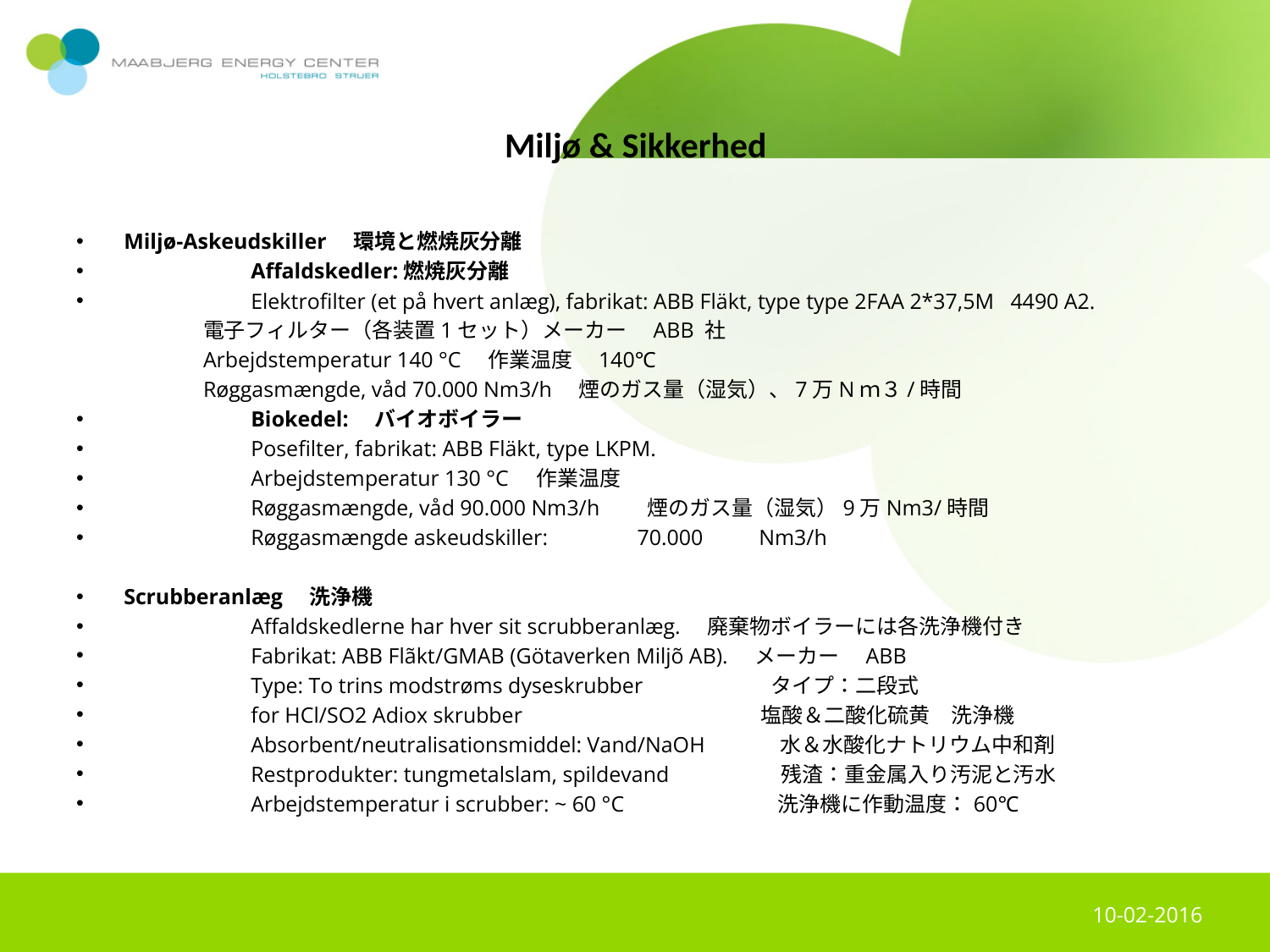

#
Miljø & Sikkerhed
Miljø-Askeudskiller　環境と燃焼灰分離
	Affaldskedler:燃焼灰分離
	Elektrofilter (et på hvert anlæg), fabrikat: ABB Fläkt, type type 2FAA 2*37,5M   4490 A2.
　　　　　　電子フィルター（各装置1セット）メーカー　ABB 社
	Arbejdstemperatur 140 °C　作業温度　140℃
	Røggasmængde, våd 70.000 Nm3/h　煙のガス量（湿気）、7万Nｍ３/時間
	Biokedel:　バイオボイラー
	Posefilter, fabrikat: ABB Fläkt, type LKPM.
	Arbejdstemperatur 130 °C    作業温度
	Røggasmængde, våd 90.000 Nm3/h　　煙のガス量（湿気）9万Nm3/時間
	Røggasmængde askeudskiller:	 70.000	Nm3/h

Scrubberanlæg　洗浄機
	Affaldskedlerne har hver sit scrubberanlæg.　廃棄物ボイラーには各洗浄機付き
	Fabrikat: ABB Flãkt/GMAB (Götaverken Miljõ AB).　メーカー　ABB
	Type: To trins modstrøms dyseskrubber   　　　　　タイプ：二段式
	for HCl/SO2 Adiox skrubber　　　　　　　　　　　塩酸＆二酸化硫黄　洗浄機
	Absorbent/neutralisationsmiddel: Vand/NaOH 　　　水＆水酸化ナトリウム中和剤
	Restprodukter: tungmetalslam, spildevand　　　　　残渣：重金属入り汚泥と汚水
	Arbejdstemperatur i scrubber: ~ 60 °C　　　　　　　洗浄機に作動温度：60℃

10-02-2016